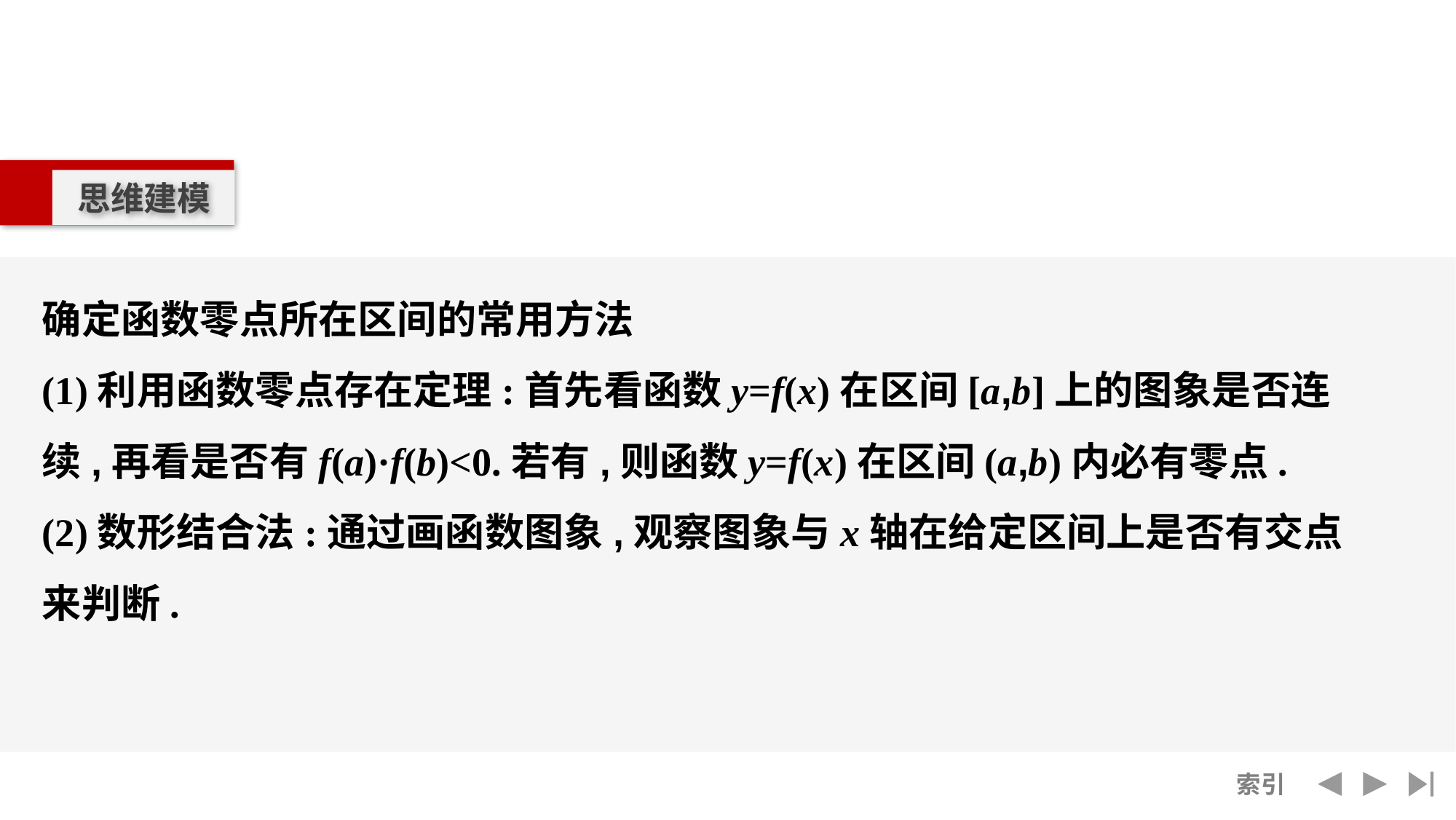

思维建模

确定函数零点所在区间的常用方法
(1)利用函数零点存在定理:首先看函数y=f(x)在区间[a,b]上的图象是否连续,再看是否有f(a)·f(b)<0.若有,则函数y=f(x)在区间(a,b)内必有零点.
(2)数形结合法:通过画函数图象,观察图象与x轴在给定区间上是否有交点来判断.